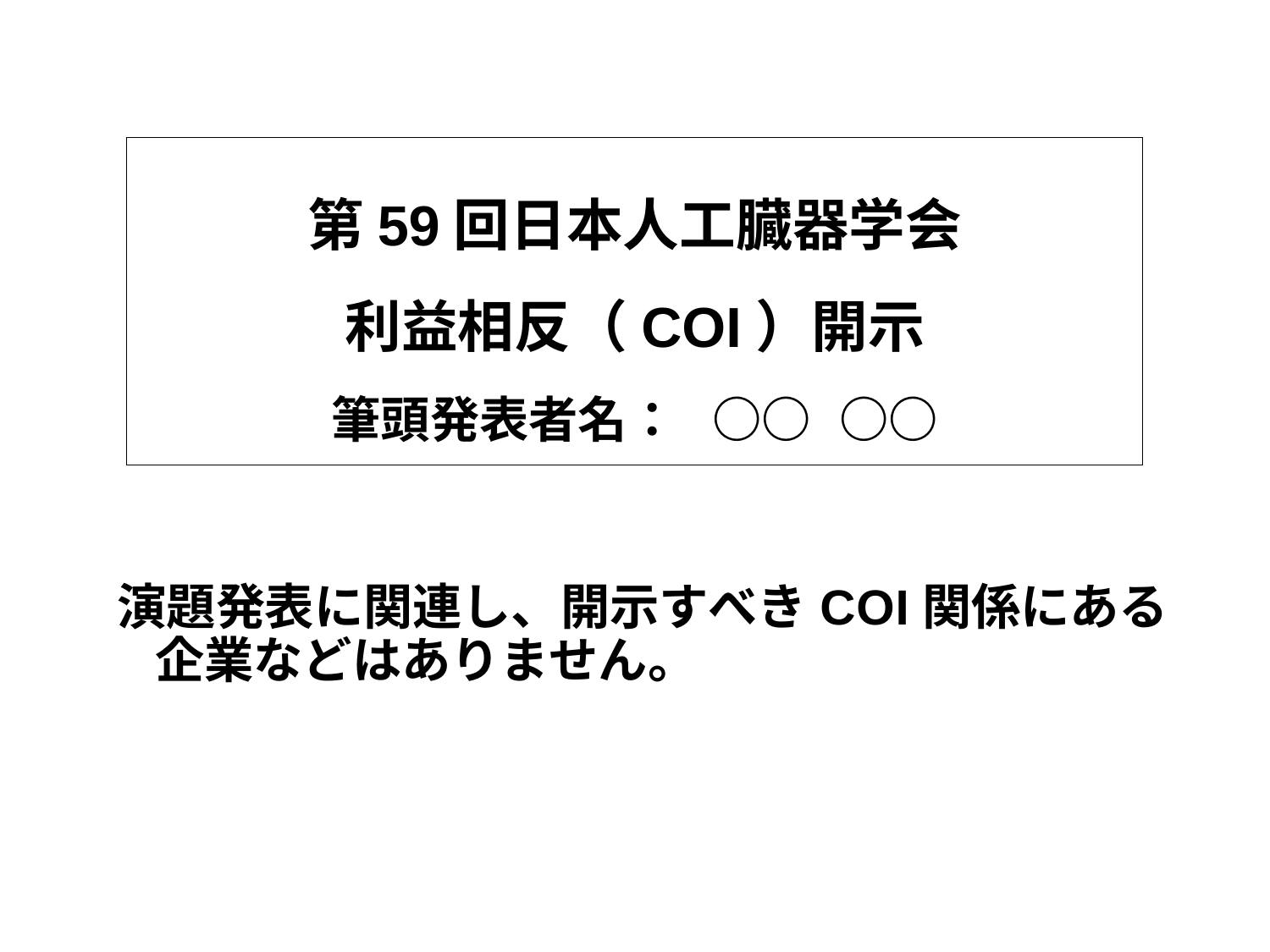

第59回日本人工臓器学会
利益相反（COI）開示
筆頭発表者名：	○○	○○
演題発表に関連し、開示すべきCOI関係にある
企業などはありません。